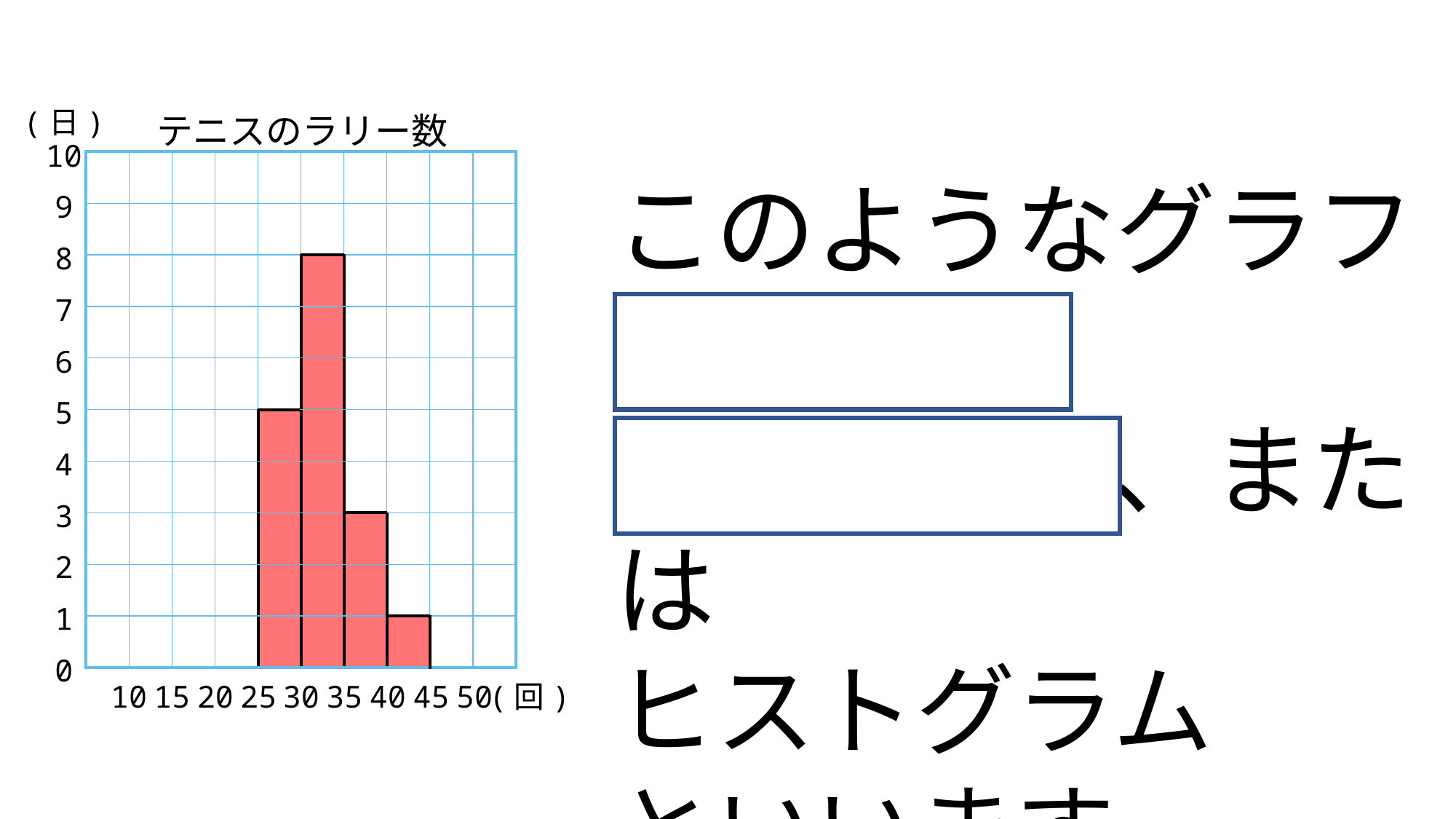

| テニスのラリー数 |  |  |  |  |  |  |  |  |  |
| --- | --- | --- | --- | --- | --- | --- | --- | --- | --- |
|  |  |  |  |  |  |  |  |  |  |
|  |  |  |  |  |  |  |  |  |  |
|  |  |  |  |  |  |  |  |  |  |
|  |  |  |  |  |  |  |  |  |  |
|  |  |  |  |  |  |  |  |  |  |
|  |  |  |  |  |  |  |  |  |  |
|  |  |  |  |  |  |  |  |  |  |
|  |  |  |  |  |  |  |  |  |  |
|  |  |  |  |  |  |  |  |  |  |
|  |  |  |  |  |  |  |  |  |  |
(日)
10
9
8
7
6
5
4
3
2
1
0
このようなグラフを
柱状グラフ、または
ヒストグラム
といいます。

10
15
20
25
30
35
40
45
50
(回)